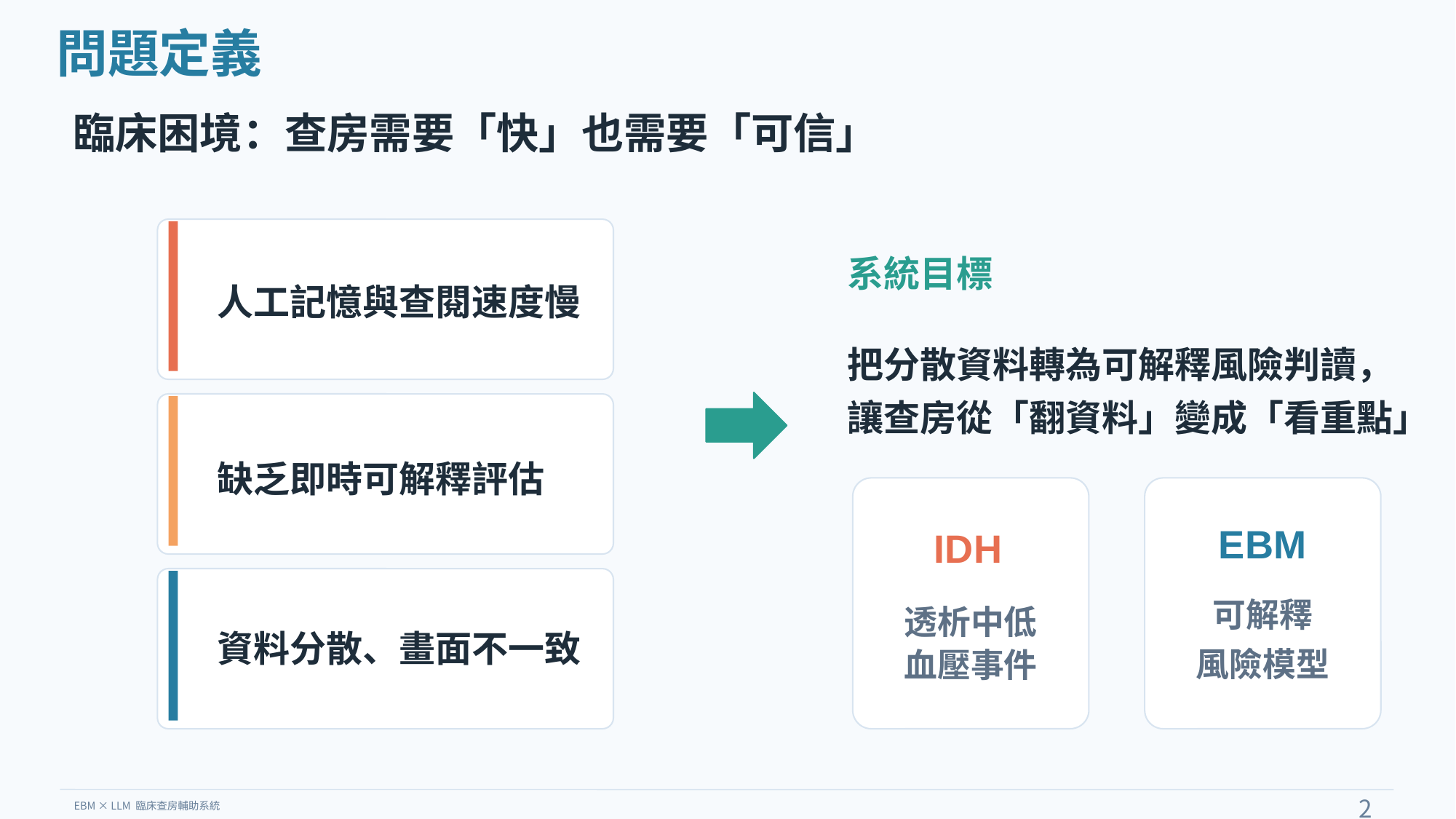

問題定義
臨床困境：查房需要「快」也需要「可信」

系統目標
人工記憶與查閱速度慢
把分散資料轉為可解釋風險判讀，
讓查房從「翻資料」變成「看重點」

缺乏即時可解釋評估

EBM
IDH

可解釋
風險模型
透析中低血壓事件
資料分散、畫面不一致
2